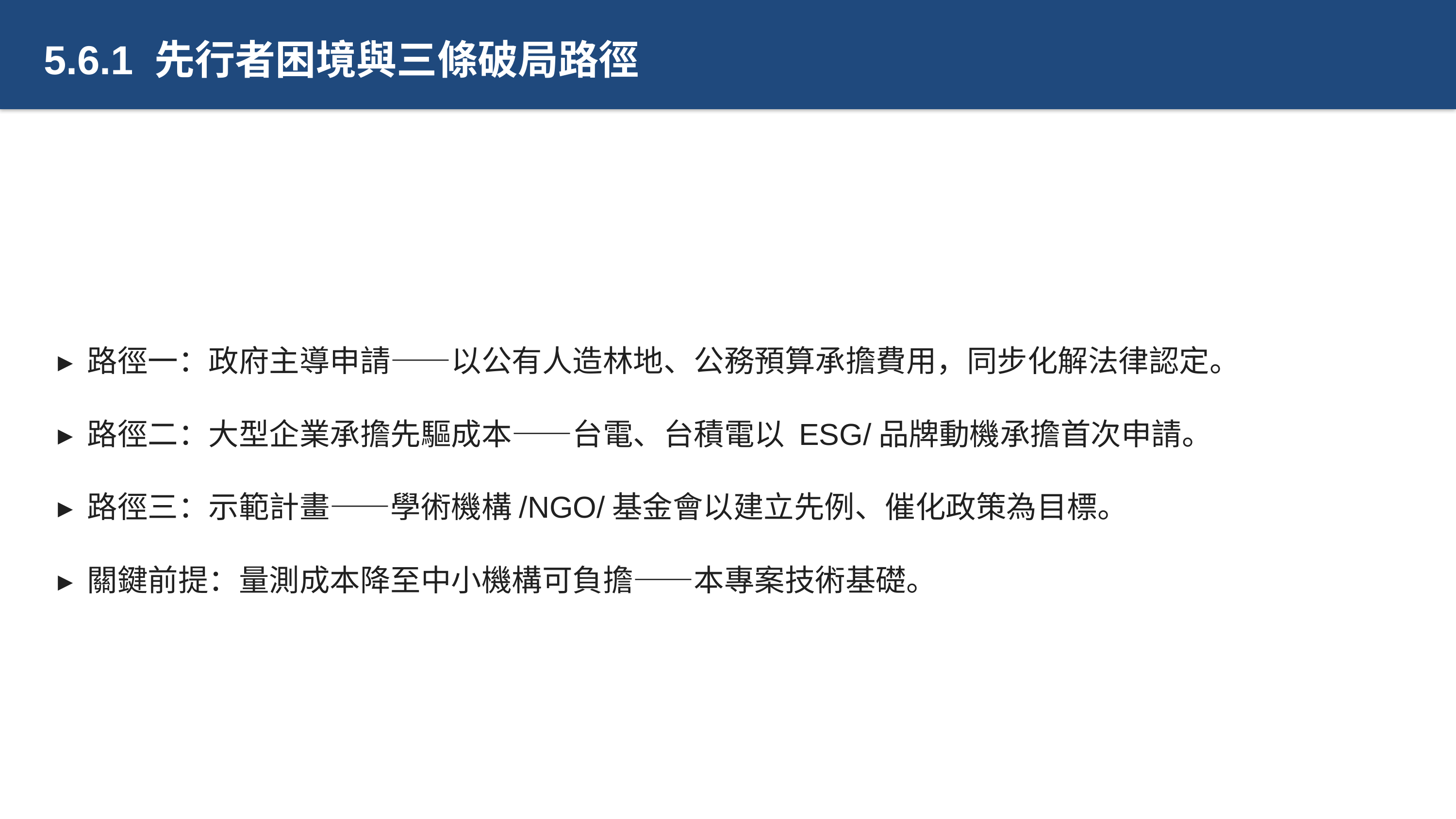

5.6.1 先行者困境與三條破局路徑
▸ 路徑一：政府主導申請——以公有人造林地、公務預算承擔費用，同步化解法律認定。
▸ 路徑二：大型企業承擔先驅成本——台電、台積電以 ESG/品牌動機承擔首次申請。
▸ 路徑三：示範計畫——學術機構/NGO/基金會以建立先例、催化政策為目標。
▸ 關鍵前提：量測成本降至中小機構可負擔——本專案技術基礎。